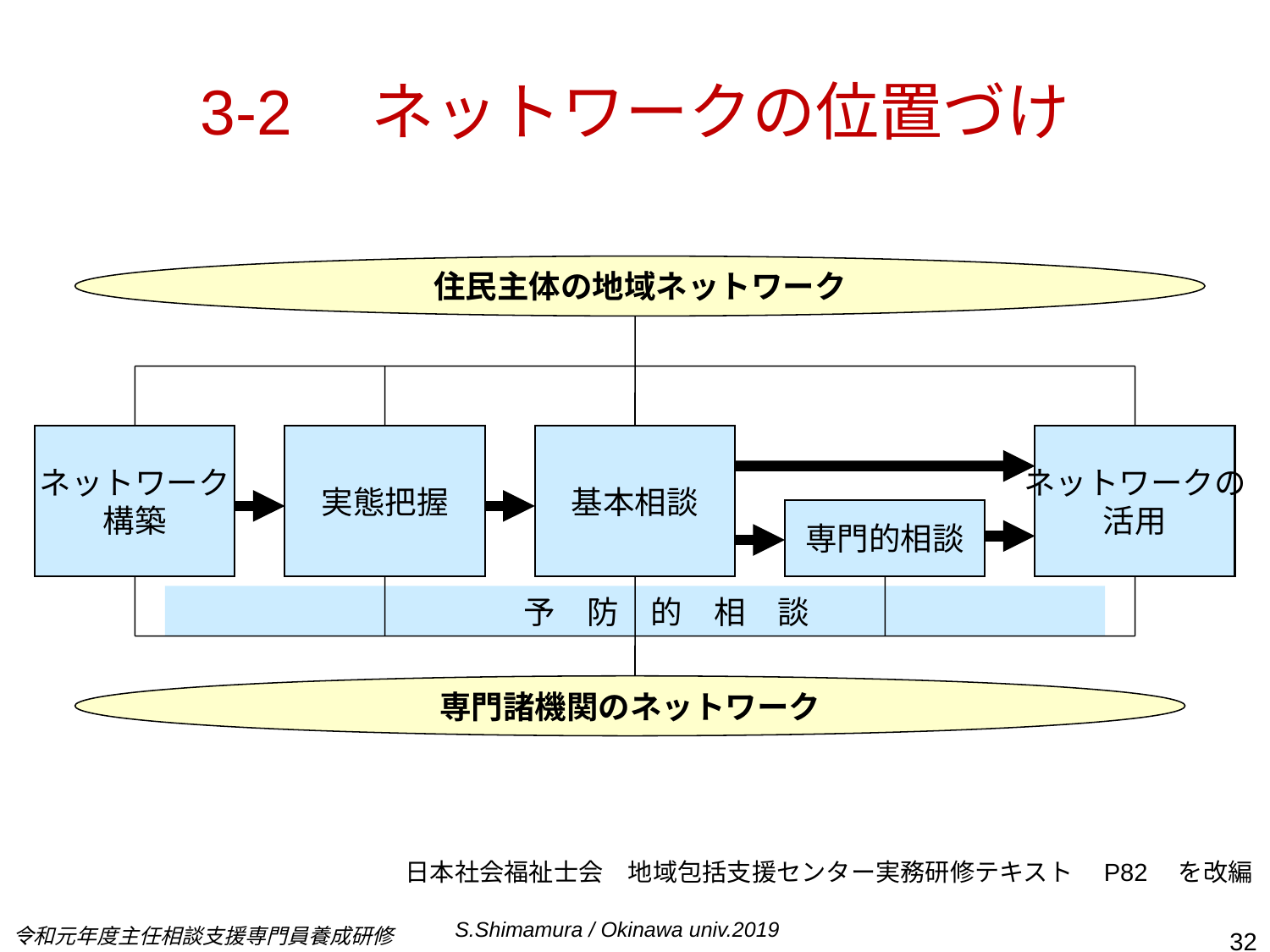

# 3-2　ネットワークの位置づけ
住民主体の地域ネットワーク

ネットワーク
構築
実態把握
基本相談
ネットワークの
活用

専門的相談

　　予　防　的　相　談

専門諸機関のネットワーク
日本社会福祉士会　地域包括支援センター実務研修テキスト　P82　を改編
S.Shimamura / Okinawa univ.2019
令和元年度主任相談支援専門員養成研修
32